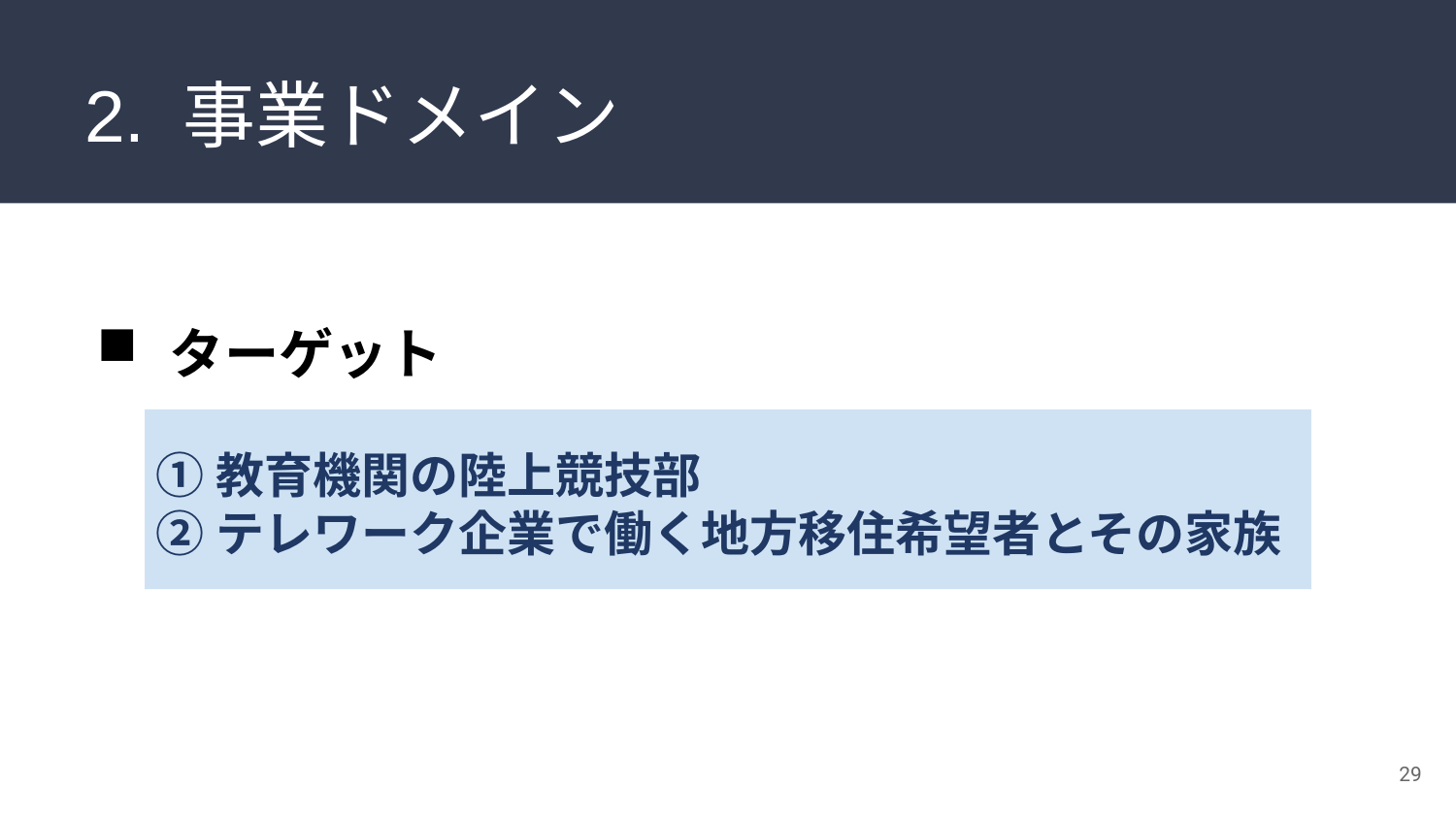

# 2. 事業ドメイン
ターゲット
①教育機関の陸上競技部
②テレワーク企業で働く地方移住希望者とその家族
29